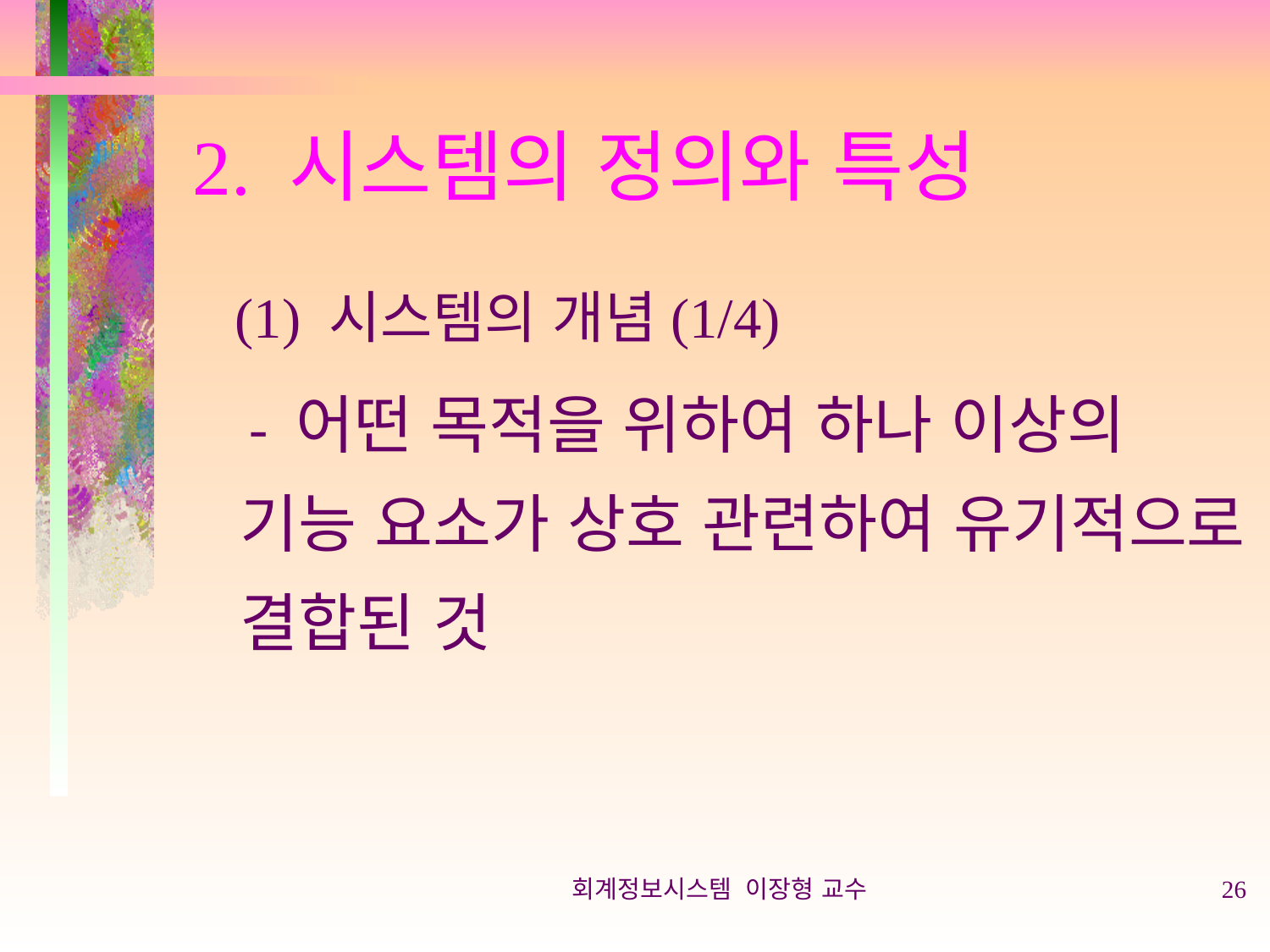

# 2. 시스템의 정의와 특성
   (1) 시스템의 개념(1/4)
    - 어떤 목적을 위하여 하나 이상의 기능 요소가 상호 관련하여 유기적으로 결합된 것
회계정보시스템  이장형 교수
26